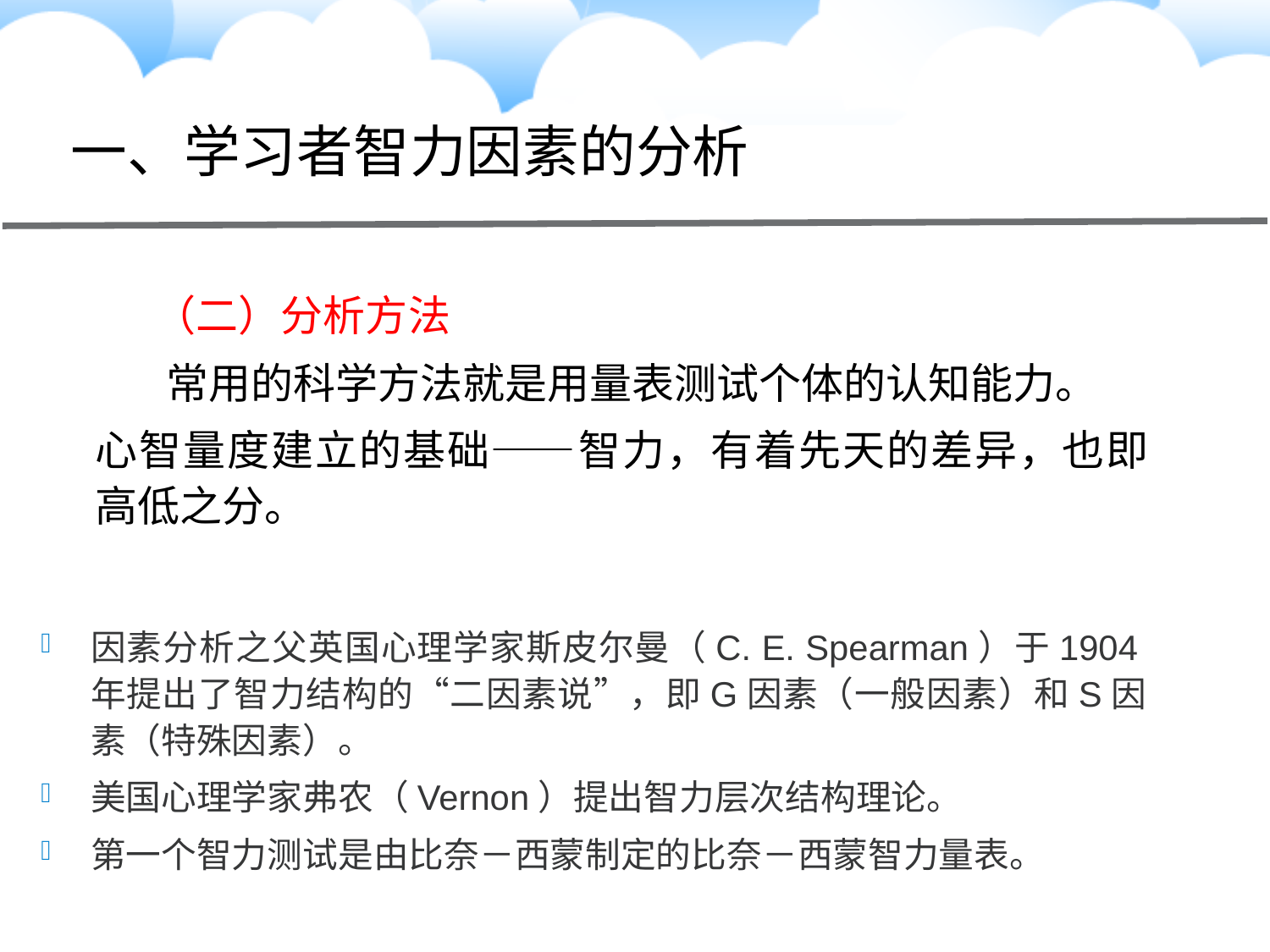

# 一、学习者智力因素的分析
　 （二）分析方法
  　常用的科学方法就是用量表测试个体的认知能力。
心智量度建立的基础——智力，有着先天的差异，也即高低之分。
因素分析之父英国心理学家斯皮尔曼（C. E. Spearman）于1904年提出了智力结构的“二因素说”，即G因素（一般因素）和S因素（特殊因素）。
美国心理学家弗农（Vernon）提出智力层次结构理论。
第一个智力测试是由比奈－西蒙制定的比奈－西蒙智力量表。